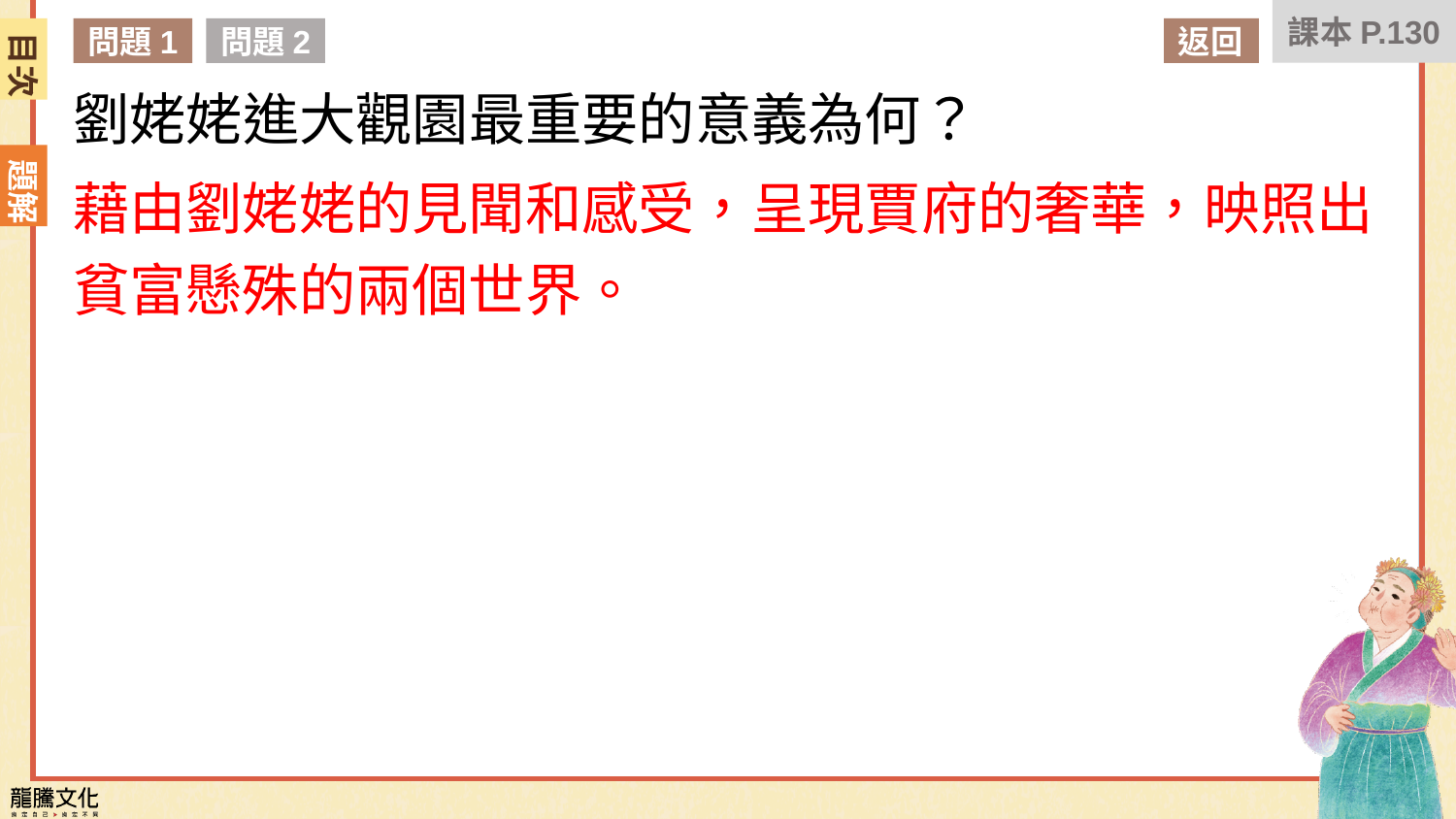

課本P.130
問題2
問題1
返回
劉姥姥進大觀園最重要的意義為何？
藉由劉姥姥的見聞和感受，呈現賈府的奢華，映照出貧富懸殊的兩個世界。